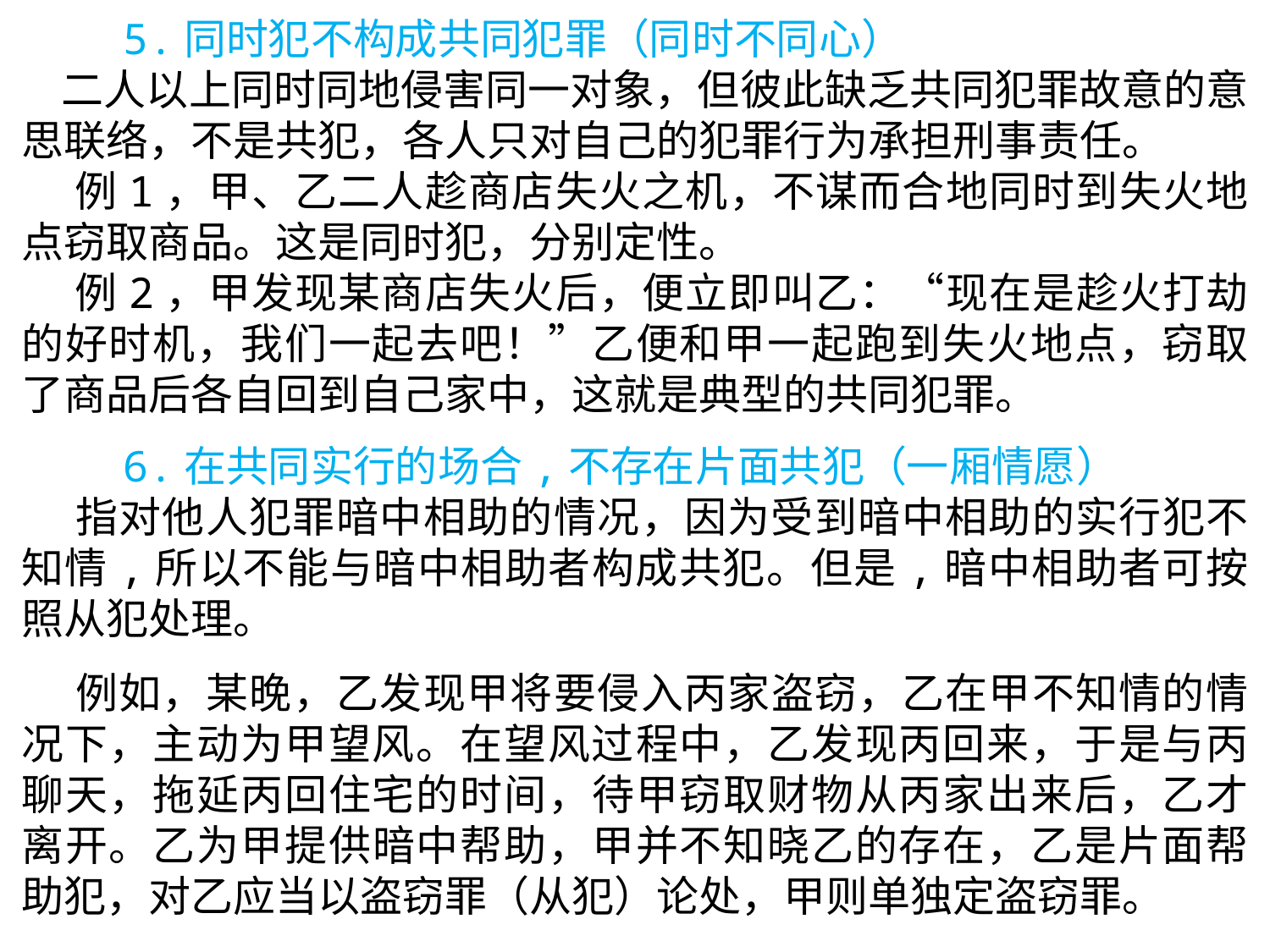

5.同时犯不构成共同犯罪（同时不同心）
    二人以上同时同地侵害同一对象，但彼此缺乏共同犯罪故意的意思联络，不是共犯，各人只对自己的犯罪行为承担刑事责任。
    例1，甲、乙二人趁商店失火之机，不谋而合地同时到失火地点窃取商品。这是同时犯，分别定性。
    例2，甲发现某商店失火后，便立即叫乙：“现在是趁火打劫的好时机，我们一起去吧！”乙便和甲一起跑到失火地点，窃取了商品后各自回到自己家中，这就是典型的共同犯罪。

    6.在共同实行的场合,不存在片面共犯（一厢情愿）
    指对他人犯罪暗中相助的情况，因为受到暗中相助的实行犯不知情,所以不能与暗中相助者构成共犯。但是,暗中相助者可按照从犯处理。

    例如，某晚，乙发现甲将要侵入丙家盗窃，乙在甲不知情的情况下，主动为甲望风。在望风过程中，乙发现丙回来，于是与丙聊天，拖延丙回住宅的时间，待甲窃取财物从丙家出来后，乙才离开。乙为甲提供暗中帮助，甲并不知晓乙的存在，乙是片面帮助犯，对乙应当以盗窃罪（从犯）论处，甲则单独定盗窃罪。